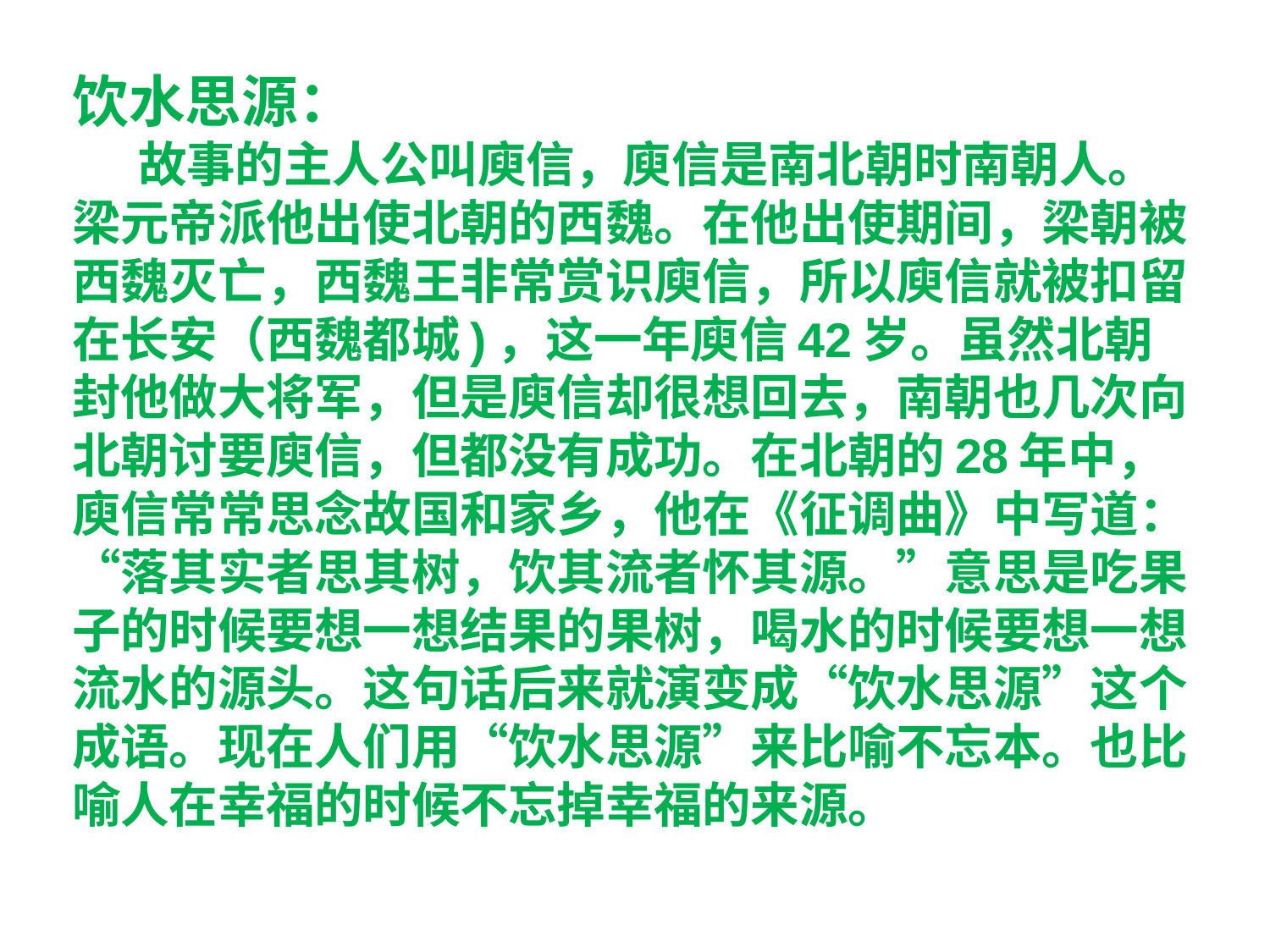

# 饮水思源： 故事的主人公叫庾信，庾信是南北朝时南朝人。梁元帝派他出使北朝的西魏。在他出使期间，梁朝被西魏灭亡，西魏王非常赏识庾信，所以庾信就被扣留在长安（西魏都城)，这一年庾信42岁。虽然北朝封他做大将军，但是庾信却很想回去，南朝也几次向北朝讨要庾信，但都没有成功。在北朝的28年中，庾信常常思念故国和家乡，他在《征调曲》中写道：“落其实者思其树，饮其流者怀其源。”意思是吃果子的时候要想一想结果的果树，喝水的时候要想一想流水的源头。这句话后来就演变成“饮水思源”这个成语。现在人们用“饮水思源”来比喻不忘本。也比喻人在幸福的时候不忘掉幸福的来源。